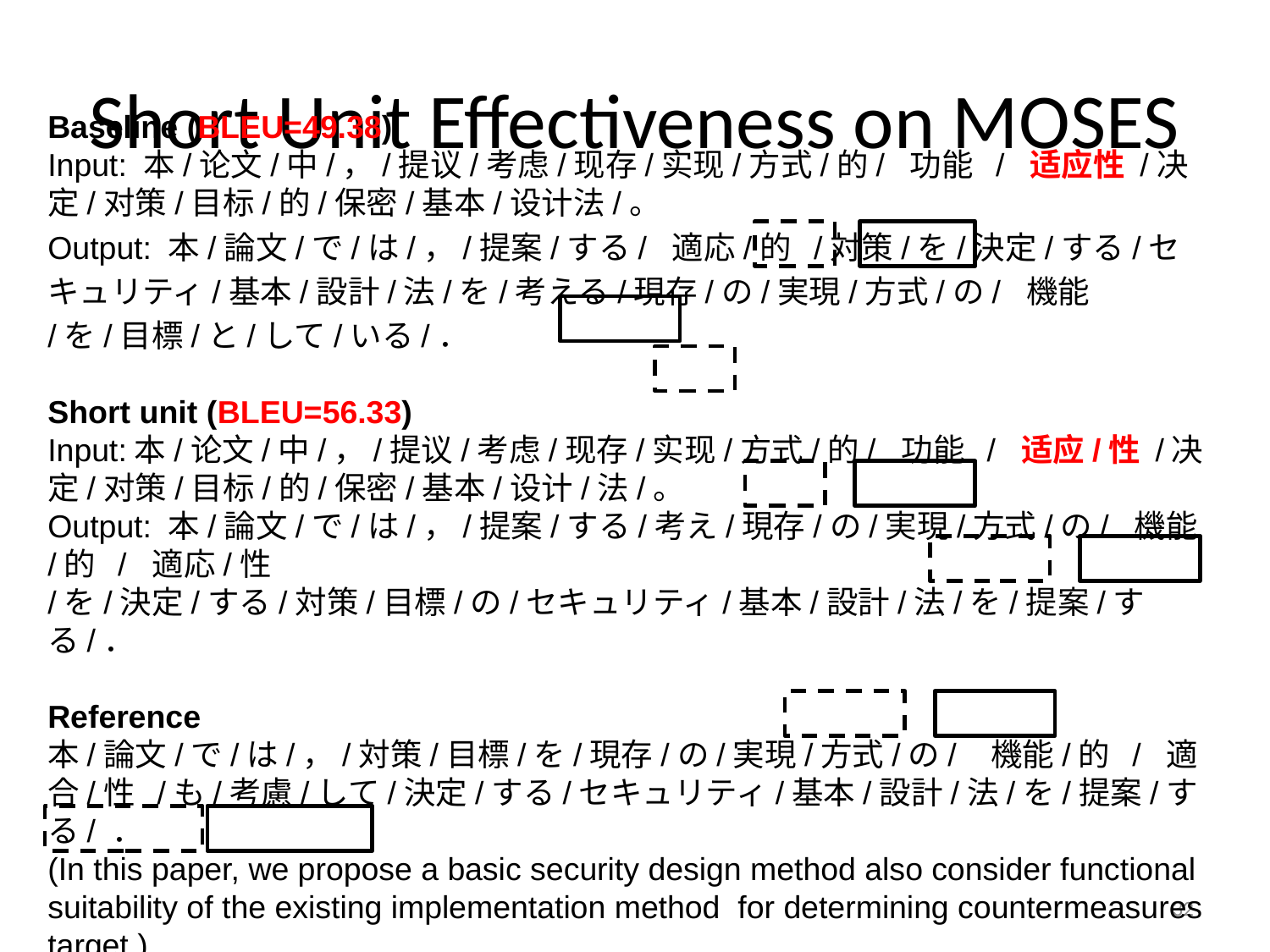

# Short Unit Effectiveness on MOSES
Baseline (BLEU=49.38)
Input: 本/论文/中/，/提议/考虑/现存/实现/方式/的/  功能  /  适应性 /决定/对策/目标/的/保密/基本/设计法/。
Output: 本/論文/で/は/，/提案/する/  適応/的  /対策/を/決定/する/セキュリティ/基本/設計/法/を/考える/現存/の/実現/方式/の/  機能  /を/目標/と/して/いる/．

Short unit (BLEU=56.33)
Input:本/论文/中/，/提议/考虑/现存/实现/方式/的/  功能  /  适应/性 /决定/对策/目标/的/保密/基本/设计/法/。
Output: 本/論文/で/は/，/提案/する/考え/現存/の/実現/方式/の/  機能/的  /  適応/性  /を/決定/する/対策/目標/の/セキュリティ/基本/設計/法/を/提案/する/．

Reference
本/論文/で/は/，/対策/目標/を/現存/の/実現/方式/の/   機能/的  /  適合/性  /も/考慮/して/決定/する/セキュリティ/基本/設計/法/を/提案/する/ ．
(In this paper, we propose a basic security design method also consider functional  suitability of the existing implementation method  for determining countermeasures target.)

32